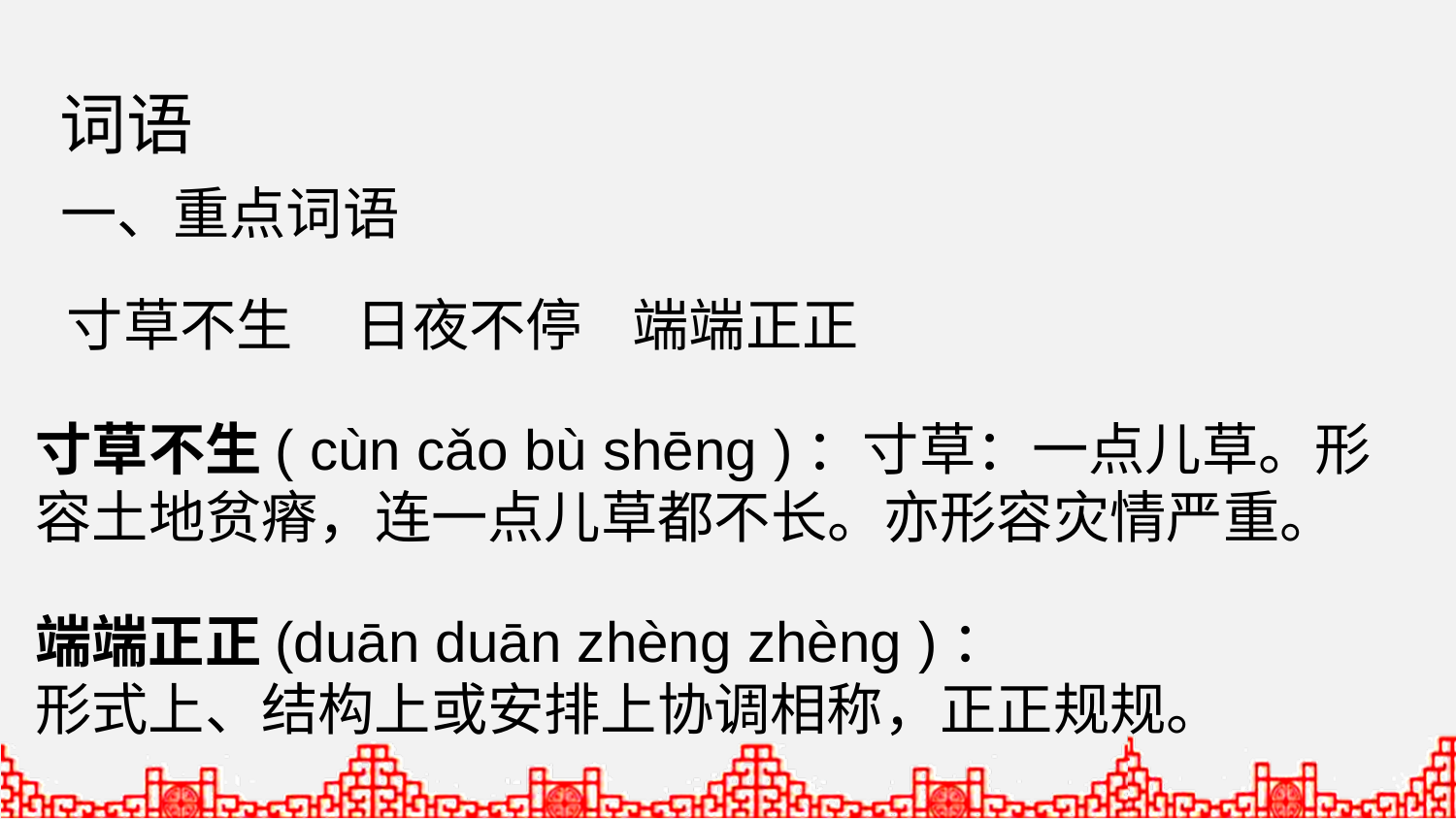

词语
一、重点词语
寸草不生     日夜不停    端端正正
寸草不生( cùn cǎo bù shēng )：寸草：一点儿草。形容土地贫瘠，连一点儿草都不长。亦形容灾情严重。
端端正正(duān duān zhèng zhèng )：
形式上、结构上或安排上协调相称，正正规规。